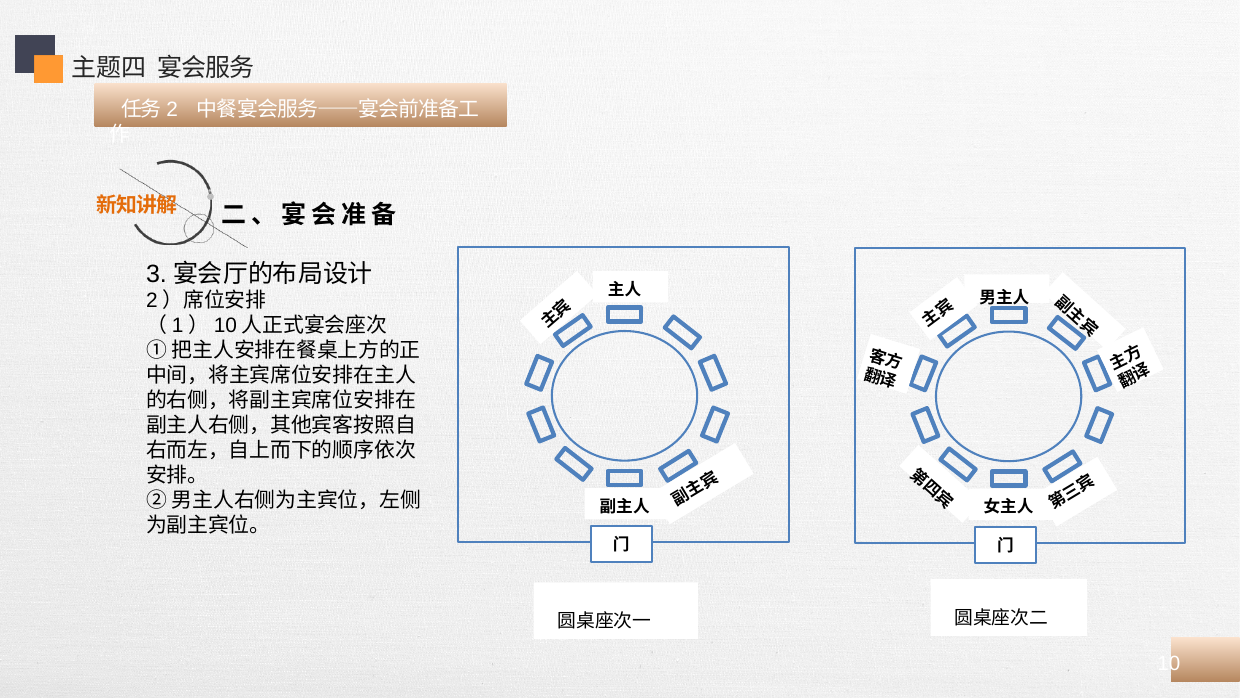

主题四  宴会服务

 任务2   中餐宴会服务——宴会前准备工作

二、宴会准备
3.宴会厅的布局设计
2）席位安排
（1）10人正式宴会座次
①把主人安排在餐桌上方的正中间，将主宾席位安排在主人的右侧，将副主宾席位安排在副主人右侧，其他宾客按照自右而左，自上而下的顺序依次安排。
②男主人右侧为主宾位，左侧为副主宾位。

主人
主宾

副主宾

副主人
门

男主人
主宾

第三宾
女主人
门

副主宾
主方
翻译

客方
翻译

第四宾
 圆桌座次二
 圆桌座次一